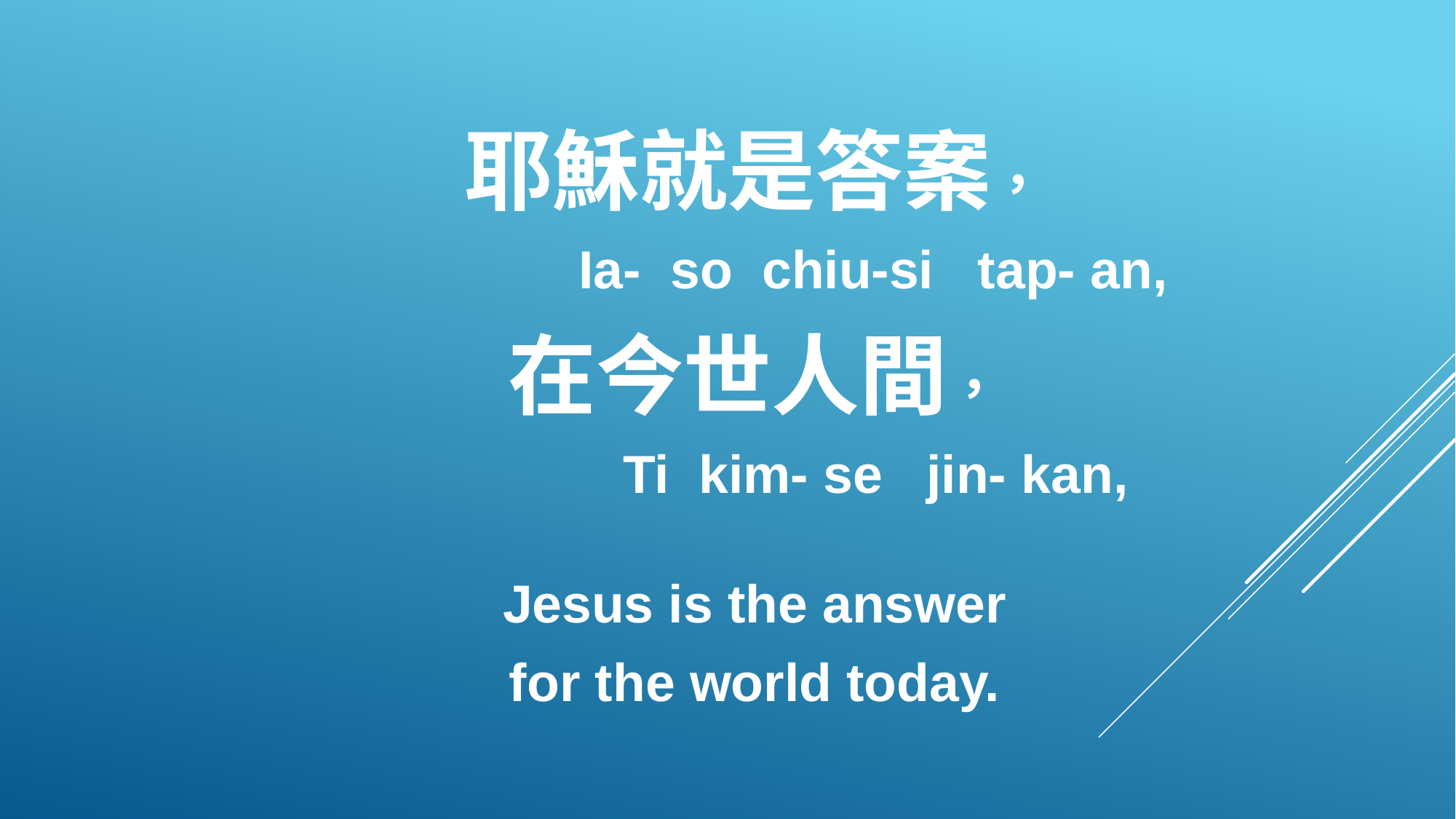

耶穌就是答案，
                           Ia-  so  chiu-si   tap- an,
在今世人間，
                              Ti  kim- se   jin- kan,

Jesus is the answer
for the world today.